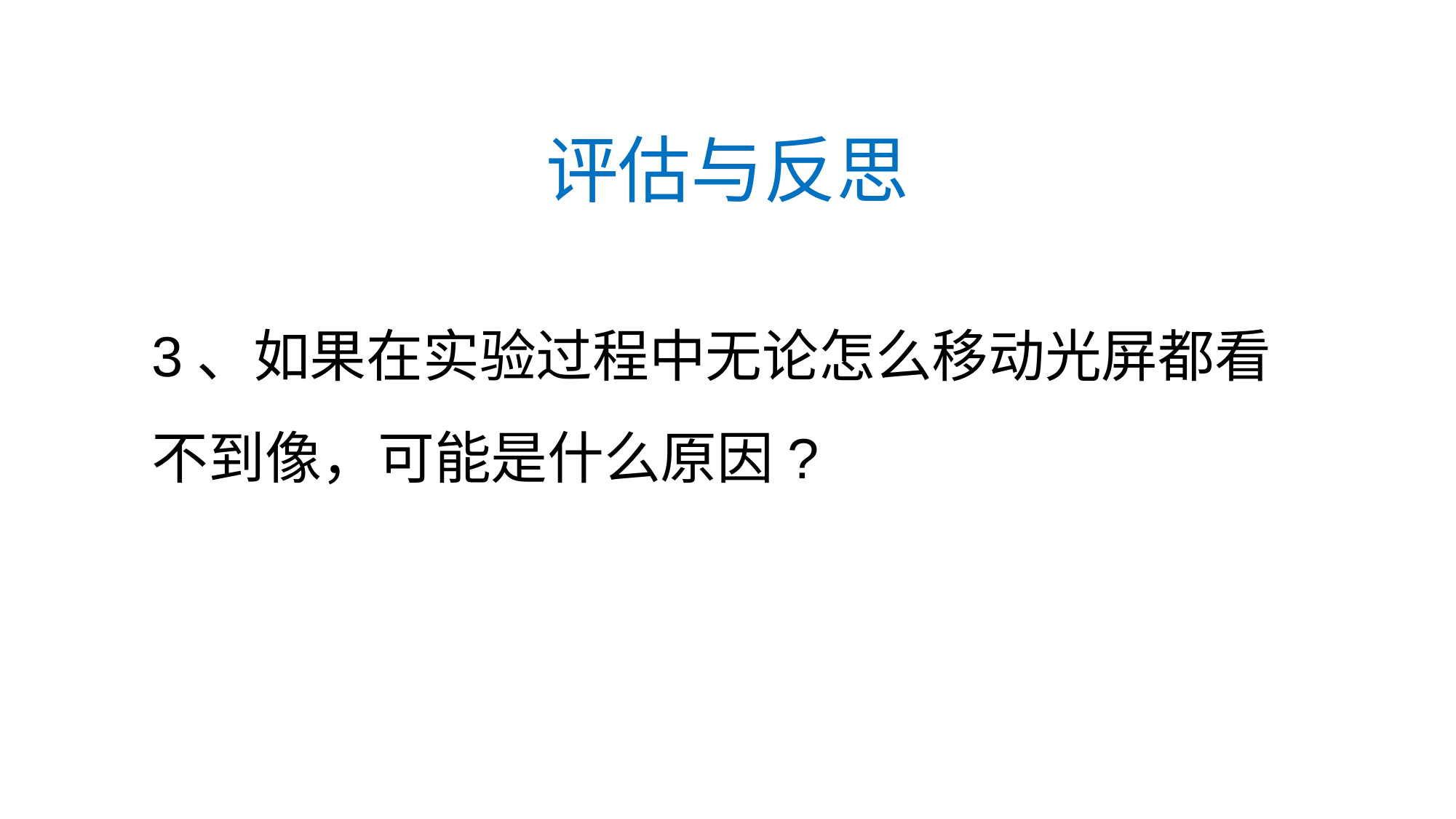

评估与反思
3、如果在实验过程中无论怎么移动光屏都看不到像，可能是什么原因?